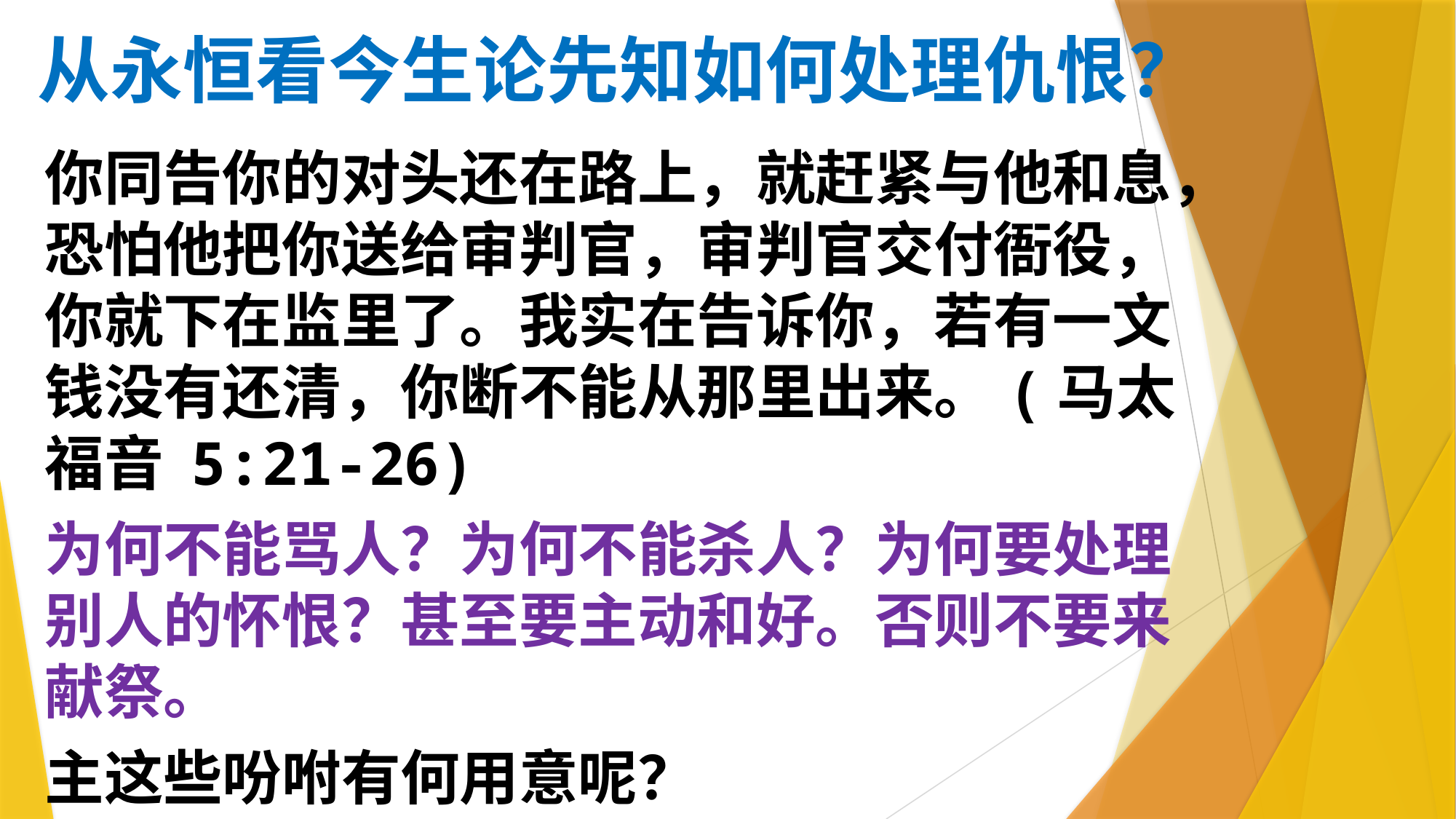

# 从永恒看今生论先知如何处理仇恨？
你同告你的对头还在路上，就赶紧与他和息，恐怕他把你送给审判官，审判官交付衙役，你就下在监里了。我实在告诉你，若有一文钱没有还清，你断不能从那里出来。(马太福音 5:21-26)
为何不能骂人？为何不能杀人？为何要处理别人的怀恨？甚至要主动和好。否则不要来献祭。
主这些吩咐有何用意呢？